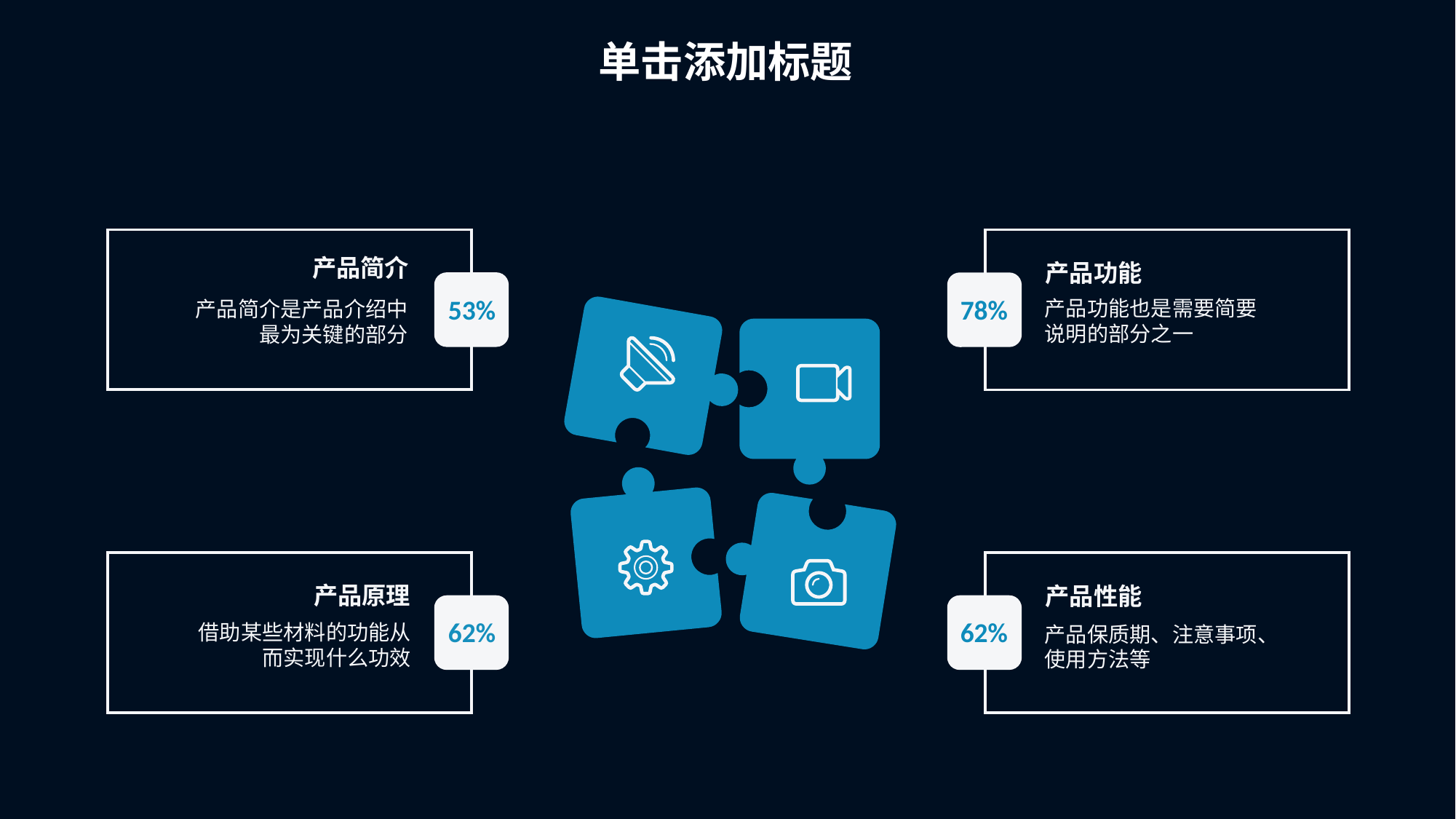

单击添加标题

产品功能

78%
产品功能也是需要简要说明的部分之一
产品简介

53%
产品简介是产品介绍中最为关键的部分

产品原理

62%
借助某些材料的功能从而实现什么功效

产品性能

62%
产品保质期、注意事项、使用方法等